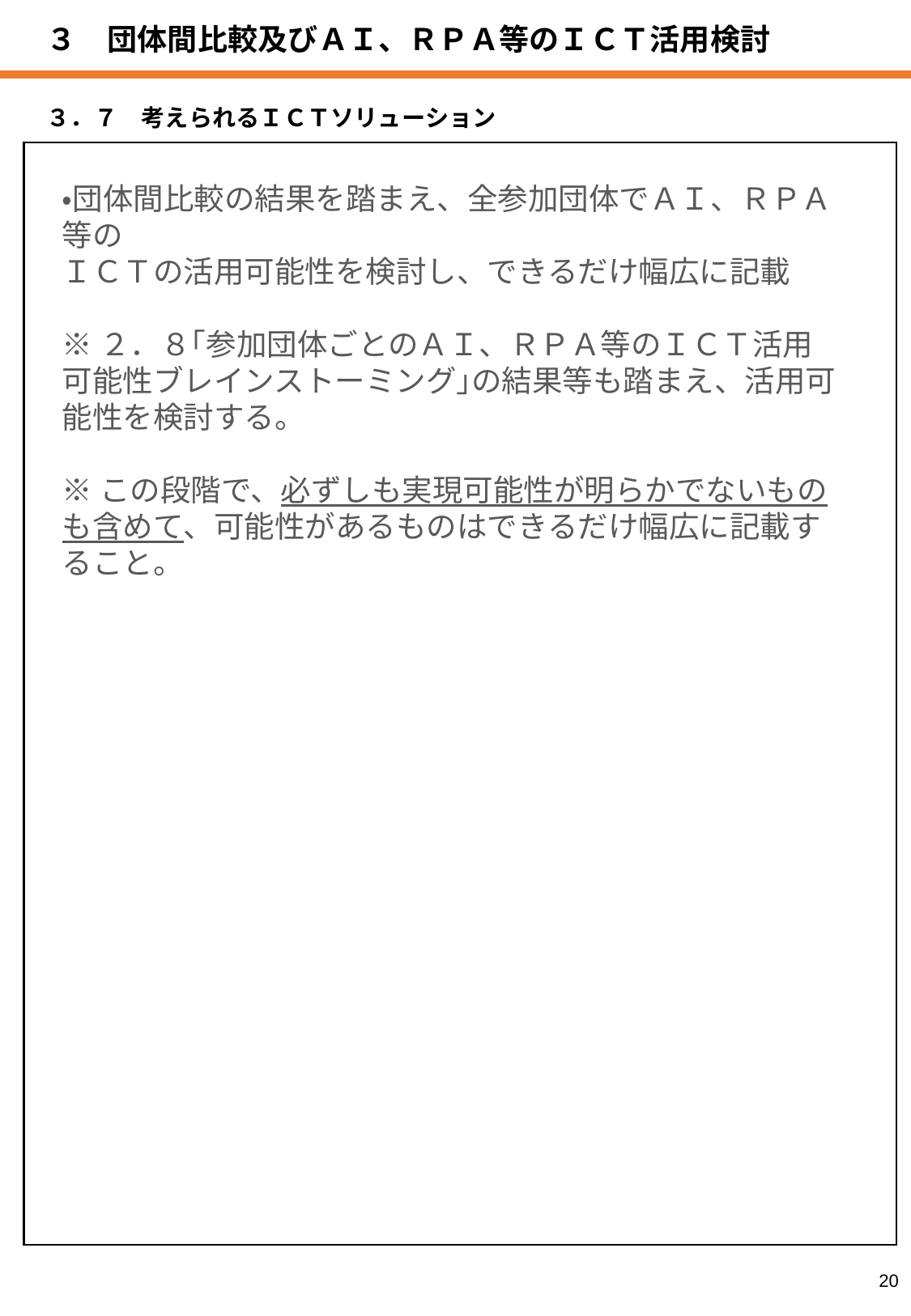

３　団体間比較及びＡＩ、ＲＰＡ等のＩＣＴ活用検討
３．７　考えられるＩＣＴソリューション

・団体間比較の結果を踏まえ、全参加団体でＡＩ、ＲＰＡ等の
ＩＣＴの活用可能性を検討し、できるだけ幅広に記載

※２．８｢参加団体ごとのＡＩ、ＲＰＡ等のＩＣＴ活用可能性ブレインストーミング｣の結果等も踏まえ、活用可能性を検討する。

※この段階で、必ずしも実現可能性が明らかでないものも含めて、可能性があるものはできるだけ幅広に記載すること。

20